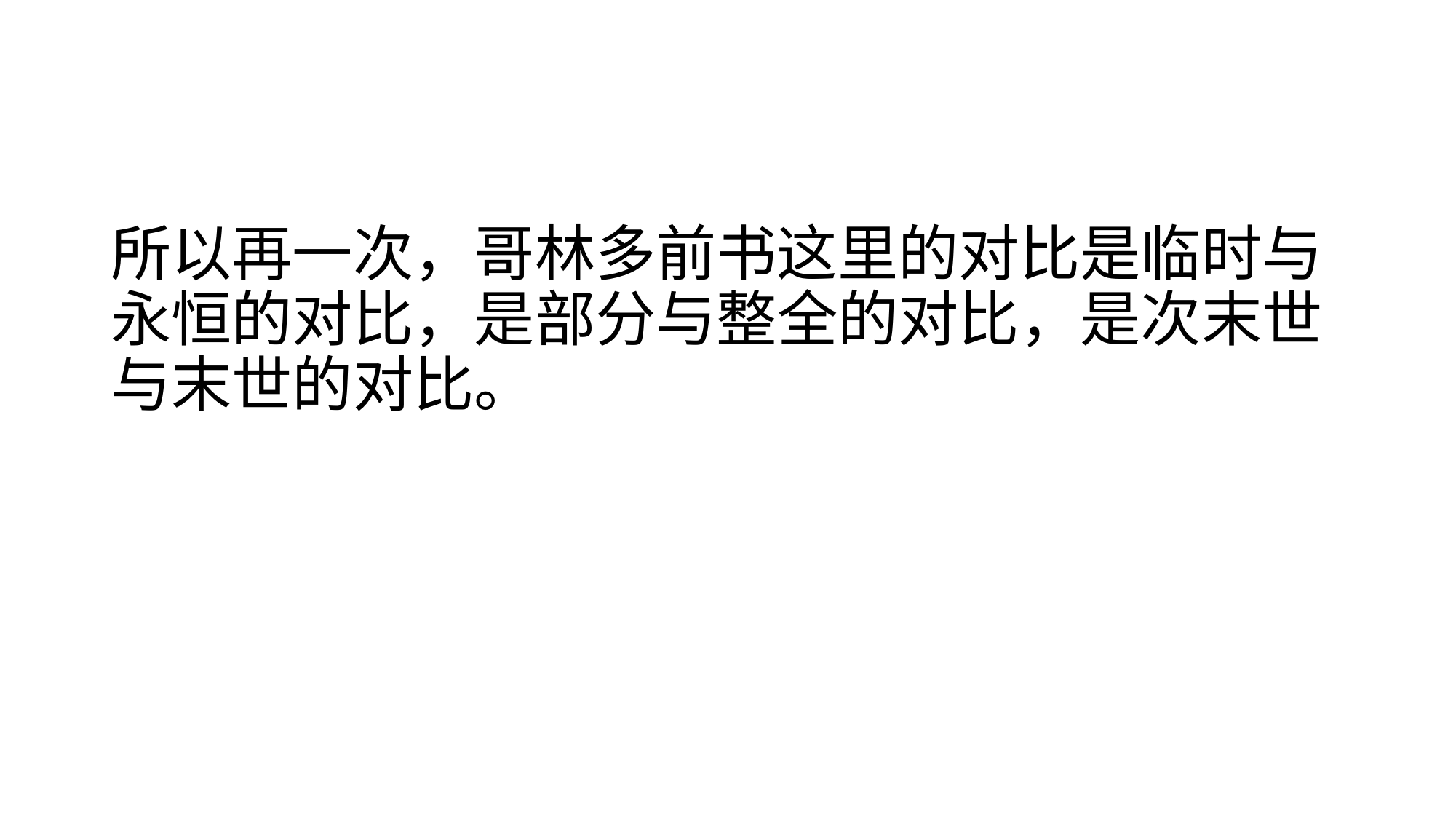

#
所以再一次，哥林多前书这里的对比是临时与永恒的对比，是部分与整全的对比，是次末世与末世的对比。